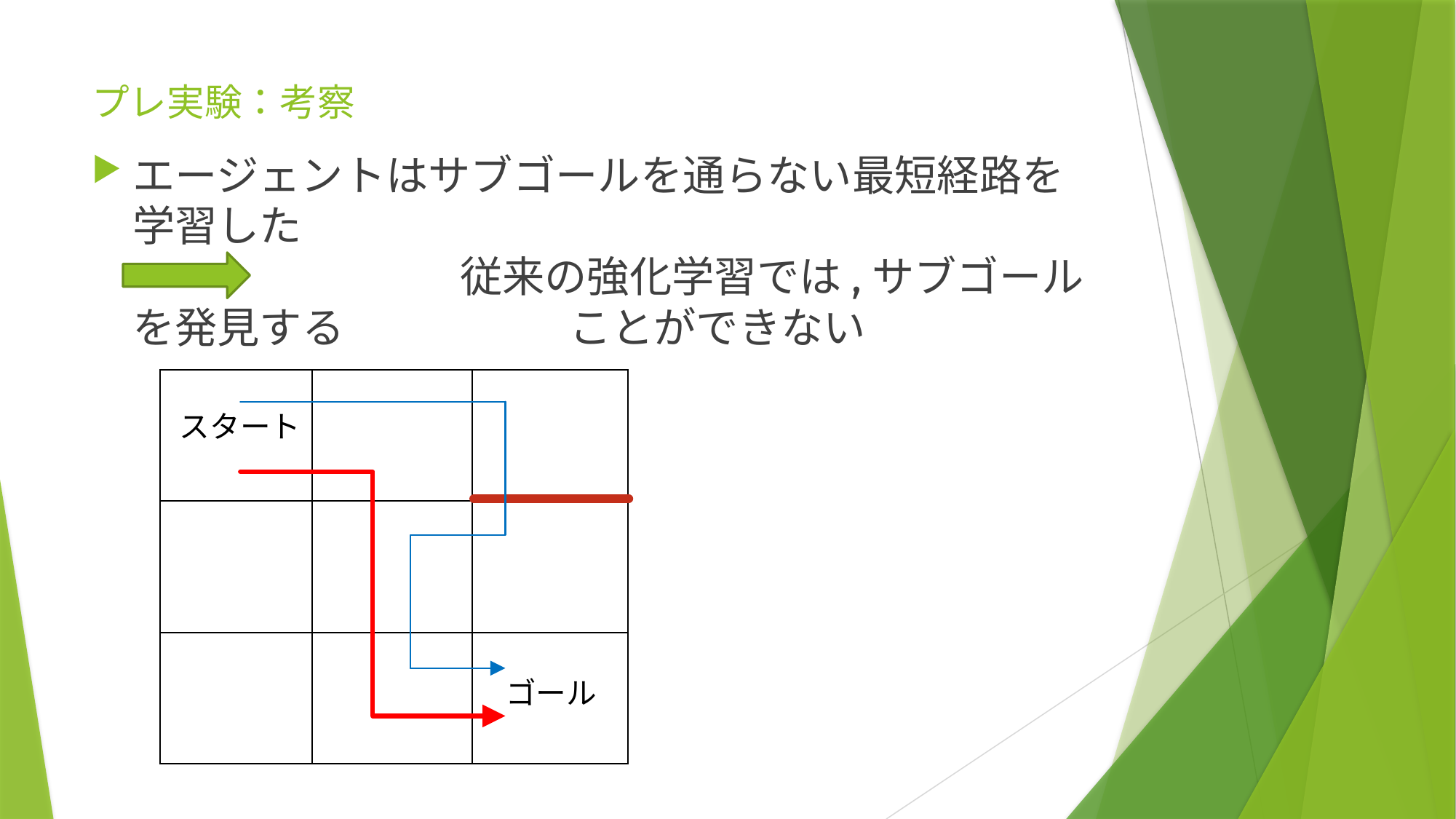

# プレ実験：考察
エージェントはサブゴールを通らない最短経路を学習した
			従来の強化学習では,サブゴールを発見する			ことができない

|  |  |  |
| --- | --- | --- |
|  |  |  |
|  |  |  |
スタート
ゴール